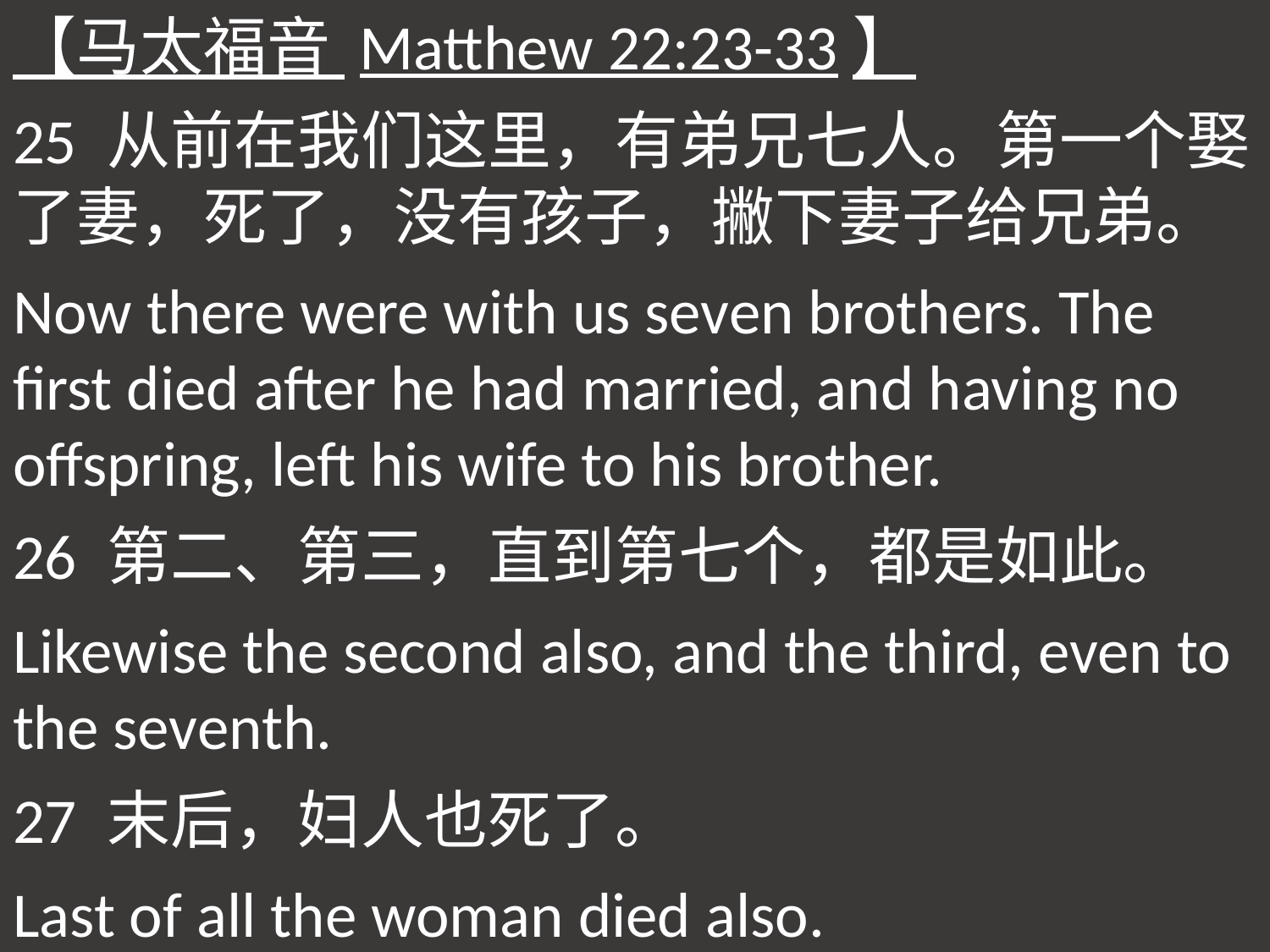

【马太福音 Matthew 22:23-33】
25 从前在我们这里，有弟兄七人。第一个娶了妻，死了，没有孩子，撇下妻子给兄弟。
Now there were with us seven brothers. The first died after he had married, and having no offspring, left his wife to his brother.
26 第二、第三，直到第七个，都是如此。
Likewise the second also, and the third, even to the seventh.
27 末后，妇人也死了。
Last of all the woman died also.